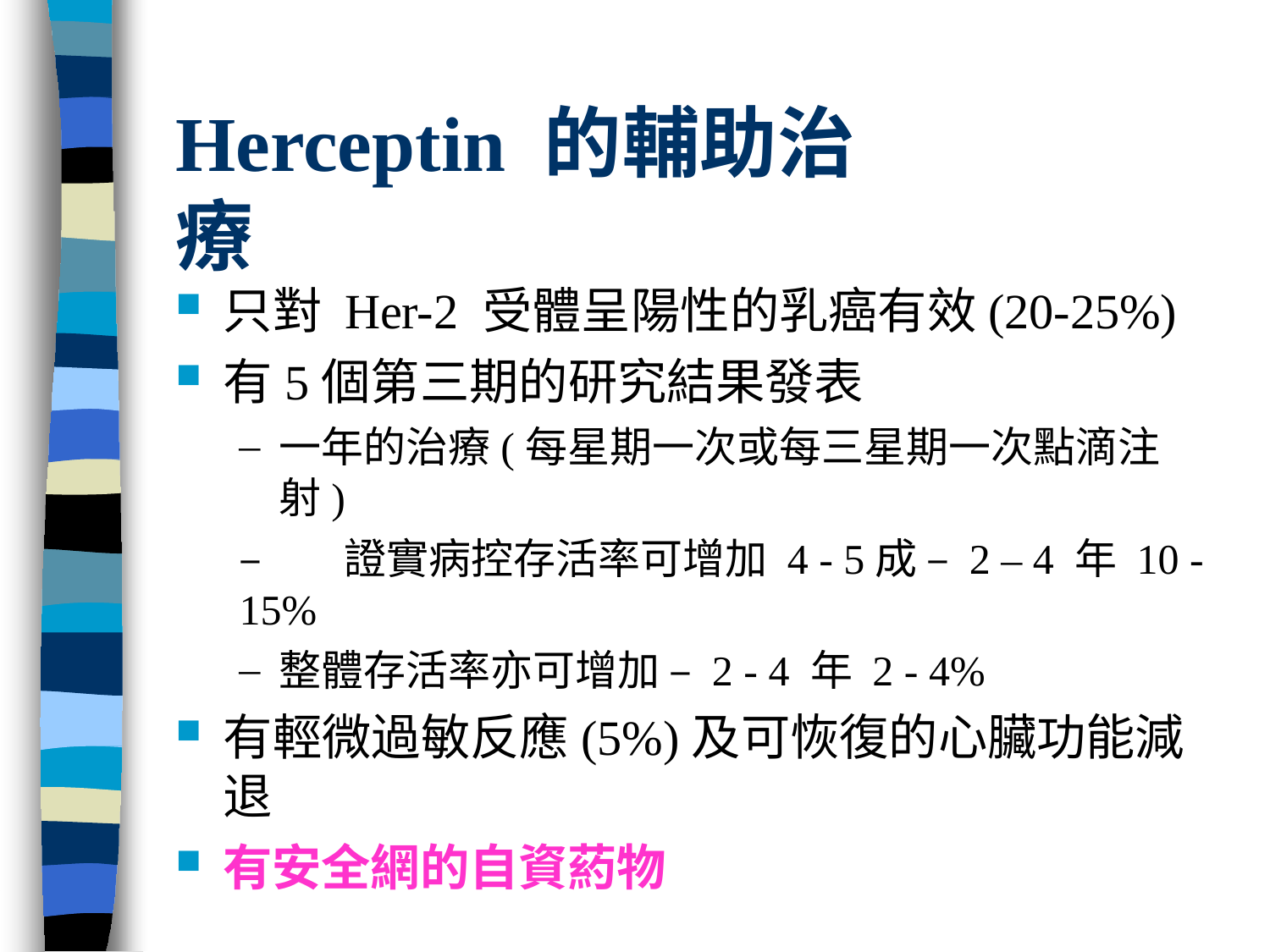

# Herceptin 的輔助治療

只對 Her-2 受體呈陽性的乳癌有效(20-25%)
有5個第三期的研究結果發表
一年的治療(每星期一次或每三星期一次點滴注射)
–	證實病控存活率可增加 4 - 5成 – 2 – 4 年 10 - 15%
整體存活率亦可增加 – 2 - 4 年 2 - 4%
有輕微過敏反應(5%)及可恢復的心臟功能減退
有安全網的自資葯物